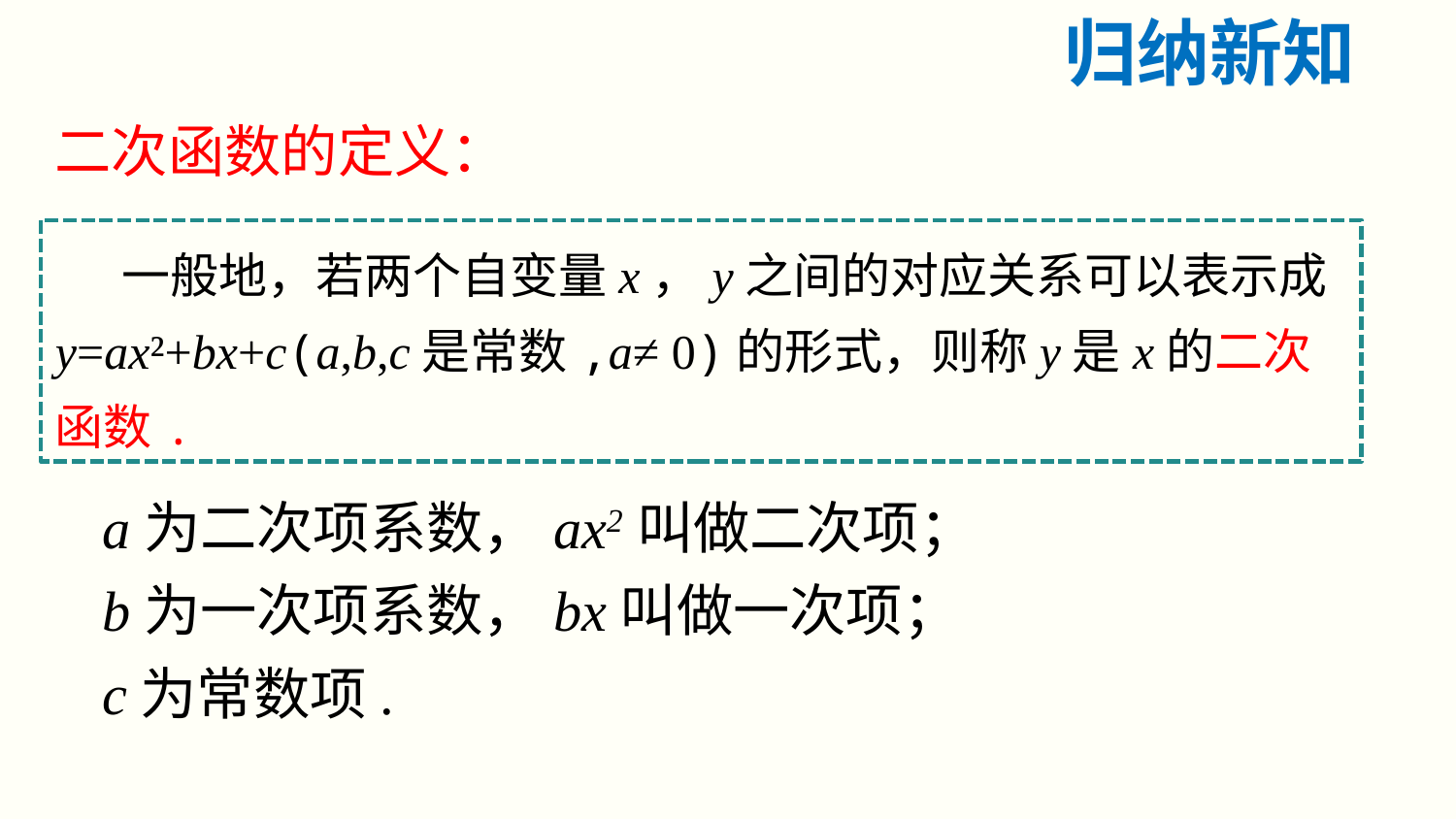

归纳新知
二次函数的定义：
     一般地，若两个自变量x，y之间的对应关系可以表示成y=ax²+bx+c(a,b,c是常数,a≠ 0)的形式，则称y是x的二次函数.
a为二次项系数，ax2叫做二次项；
b为一次项系数，bx叫做一次项；
c为常数项.